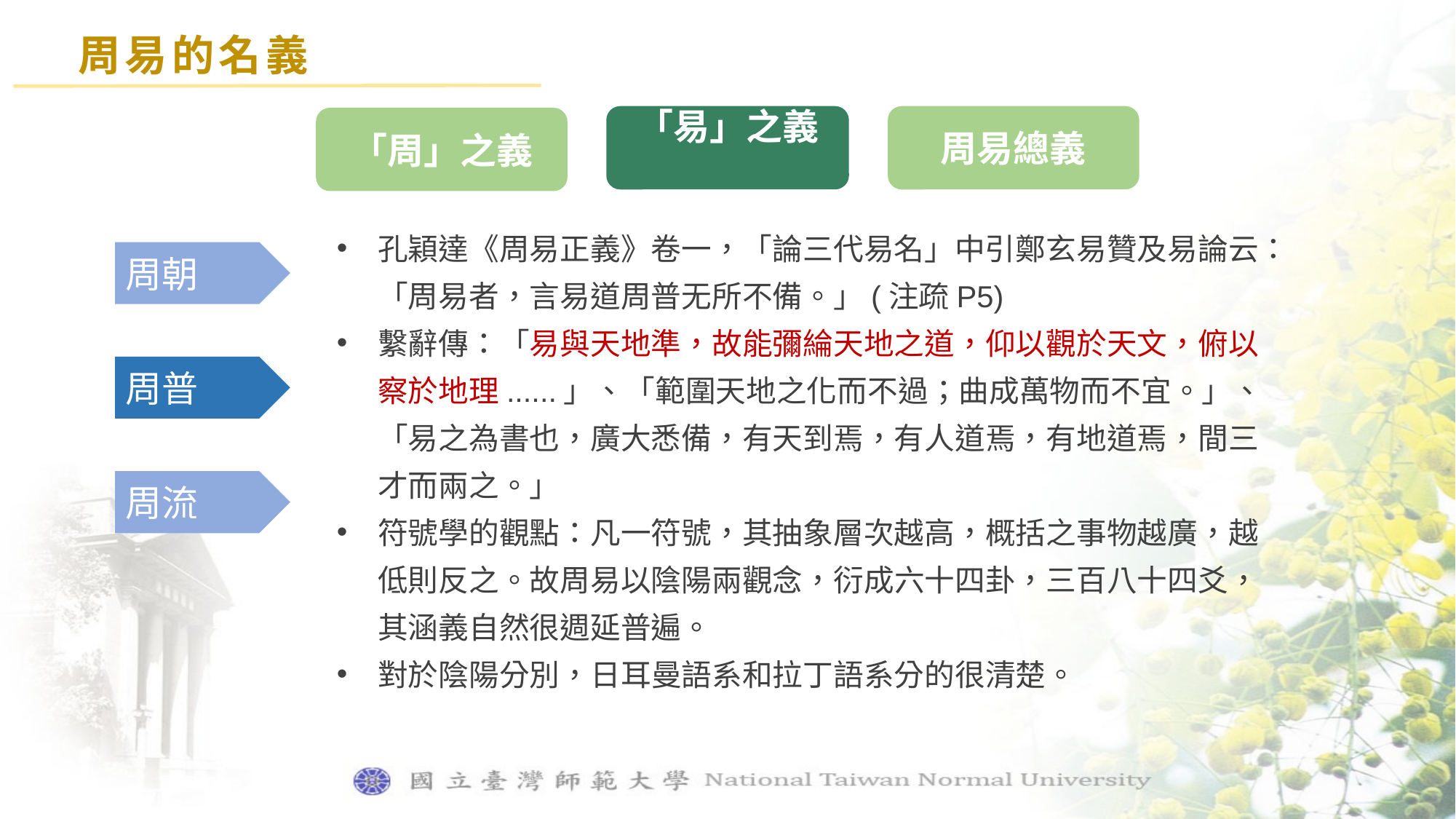

周易的名義
周易總義
「易」之義
「周」之義
孔穎達《周易正義》卷一，「論三代易名」中引鄭玄易贊及易論云：「周易者，言易道周普无所不備。」(注疏P5)
繫辭傳：「易與天地準，故能彌綸天地之道，仰以觀於天文，俯以察於地理......」、「範圍天地之化而不過；曲成萬物而不宜。」、「易之為書也，廣大悉備，有天到焉，有人道焉，有地道焉，間三才而兩之。」
符號學的觀點：凡一符號，其抽象層次越高，概括之事物越廣，越低則反之。故周易以陰陽兩觀念，衍成六十四卦，三百八十四爻，其涵義自然很週延普遍。
對於陰陽分別，日耳曼語系和拉丁語系分的很清楚。
周朝
周普
周流